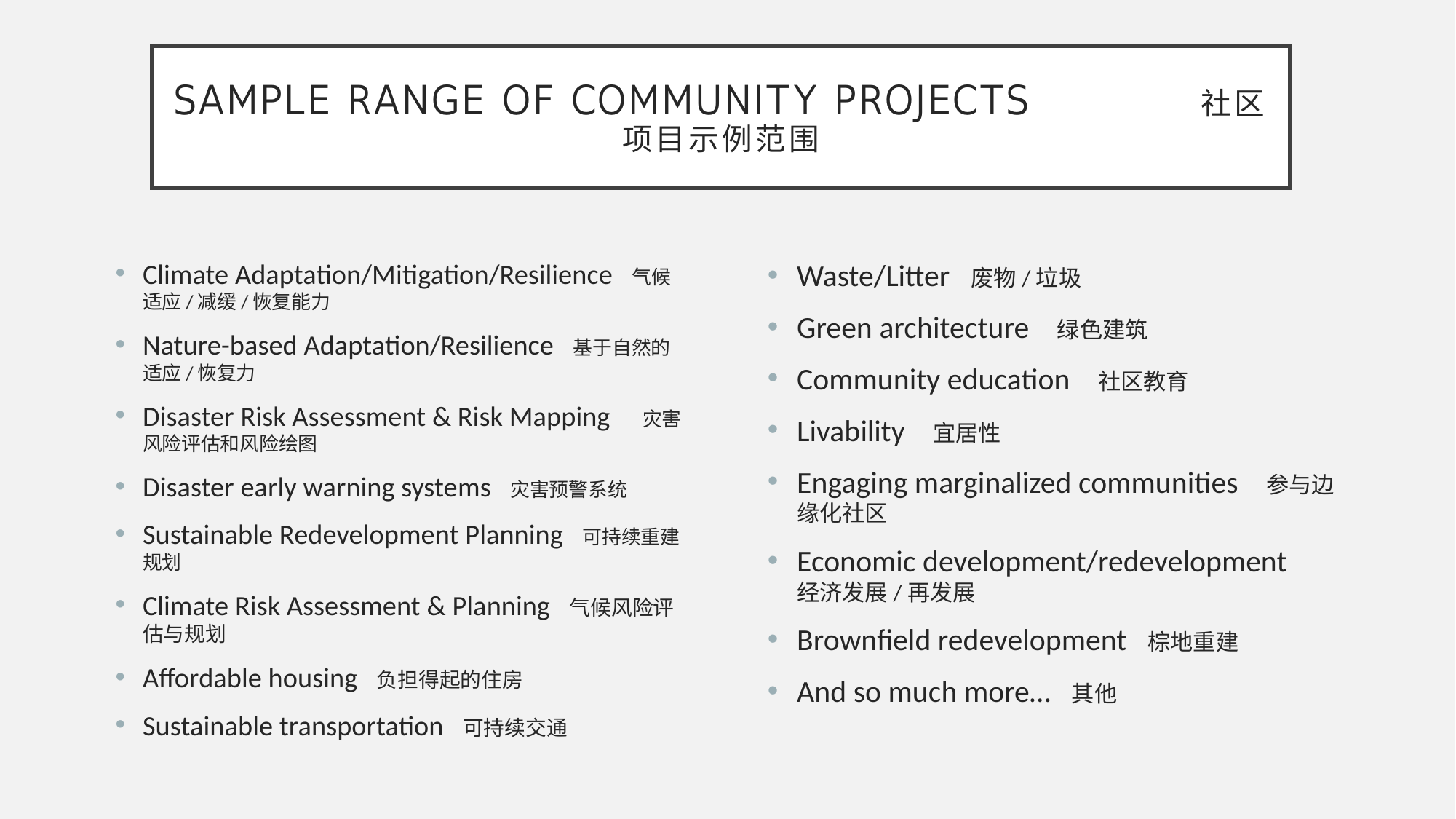

# Sample Range of Community Projects          社区项目示例范围
Climate Adaptation/Mitigation/Resilience  气候适应/减缓/恢复能力
Nature-based Adaptation/Resilience  基于自然的适应/恢复力
Disaster Risk Assessment & Risk Mapping    灾害风险评估和风险绘图
Disaster early warning systems  灾害预警系统
Sustainable Redevelopment Planning  可持续重建规划
Climate Risk Assessment & Planning  气候风险评估与规划
Affordable housing  负担得起的住房
Sustainable transportation  可持续交通

Waste/Litter  废物/垃圾
Green architecture   绿色建筑
Community education   社区教育
Livability   宜居性
Engaging marginalized communities   参与边缘化社区
Economic development/redevelopment    经济发展/再发展
Brownfield redevelopment  棕地重建
And so much more…  其他